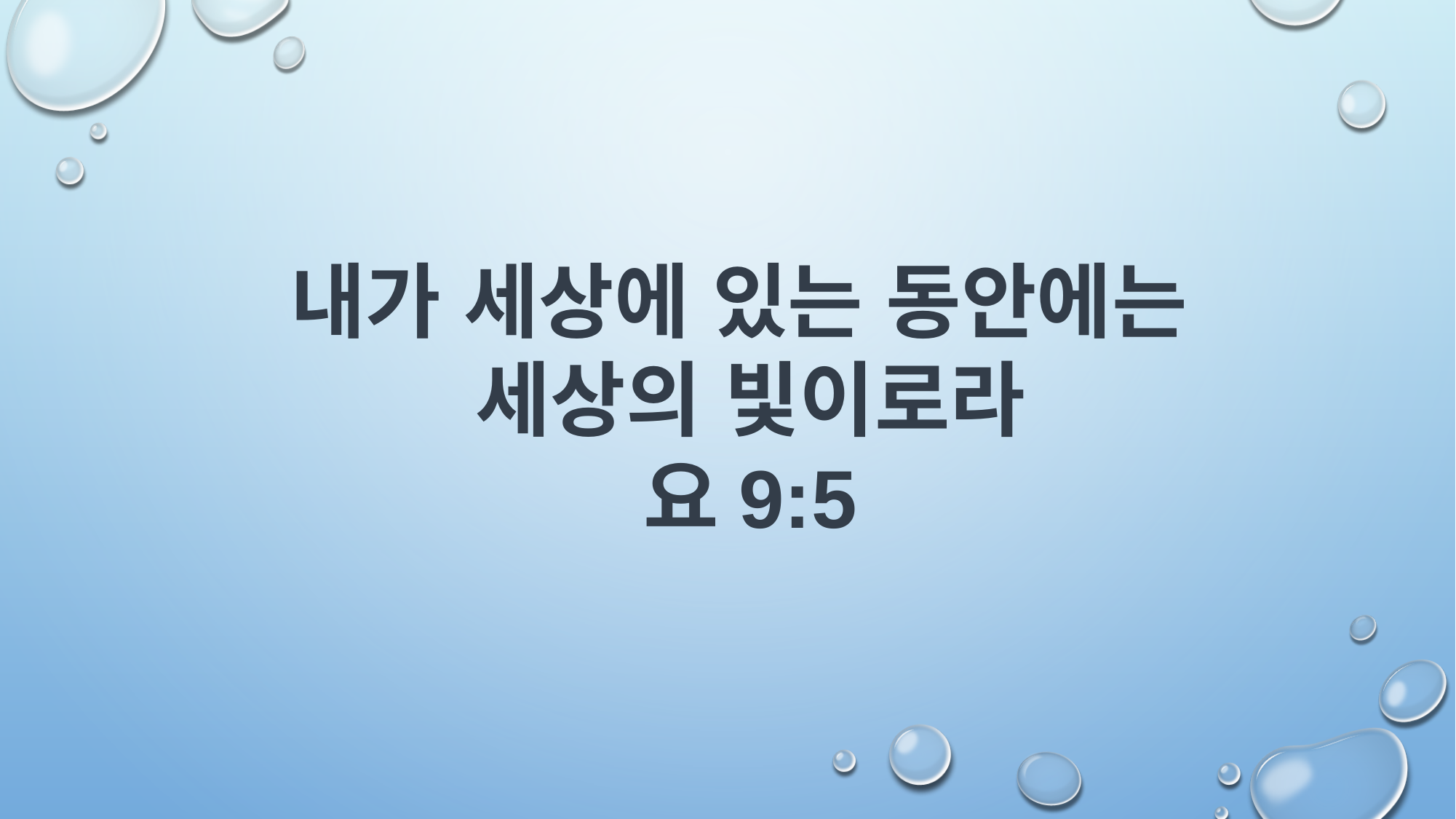

내가 세상에 있는 동안에는
세상의 빛이로라
요9:5